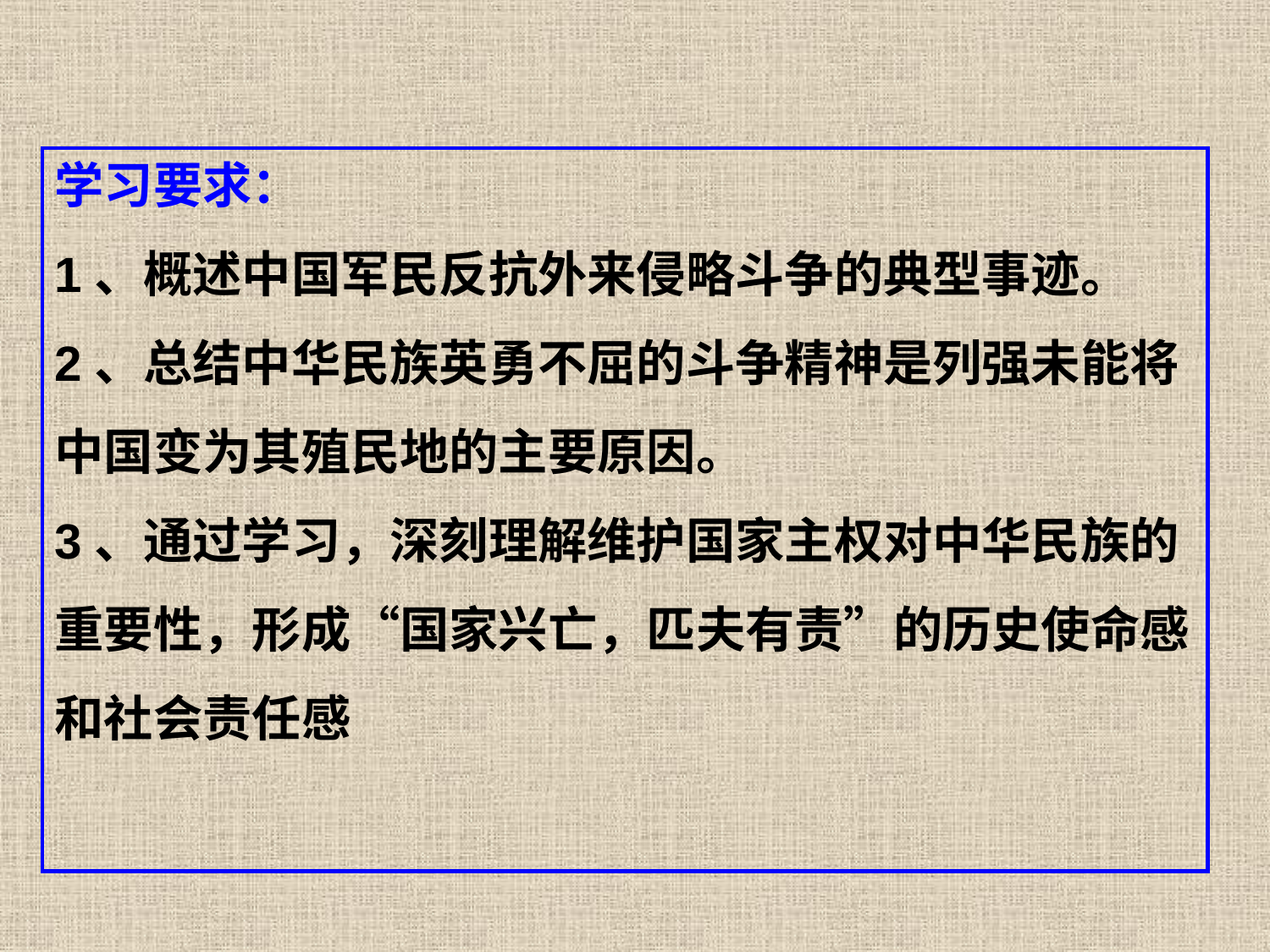

学习要求：
1、概述中国军民反抗外来侵略斗争的典型事迹。
2、总结中华民族英勇不屈的斗争精神是列强未能将中国变为其殖民地的主要原因。
3、通过学习，深刻理解维护国家主权对中华民族的重要性，形成“国家兴亡，匹夫有责”的历史使命感和社会责任感